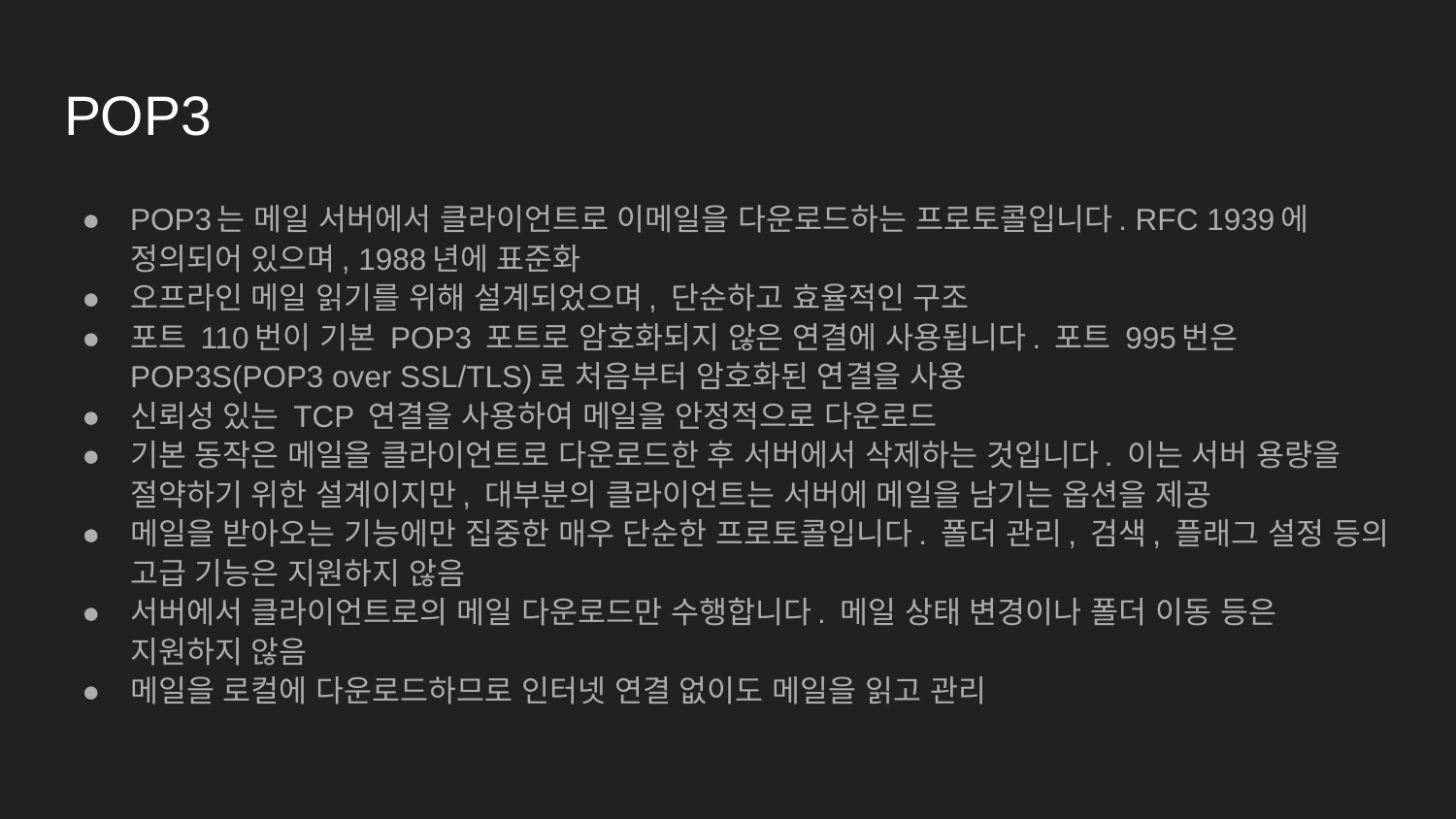

# POP3
POP3는 메일 서버에서 클라이언트로 이메일을 다운로드하는 프로토콜입니다. RFC 1939에 정의되어 있으며, 1988년에 표준화
오프라인 메일 읽기를 위해 설계되었으며, 단순하고 효율적인 구조
포트 110번이 기본 POP3 포트로 암호화되지 않은 연결에 사용됩니다. 포트 995번은 POP3S(POP3 over SSL/TLS)로 처음부터 암호화된 연결을 사용
신뢰성 있는 TCP 연결을 사용하여 메일을 안정적으로 다운로드
기본 동작은 메일을 클라이언트로 다운로드한 후 서버에서 삭제하는 것입니다. 이는 서버 용량을 절약하기 위한 설계이지만, 대부분의 클라이언트는 서버에 메일을 남기는 옵션을 제공
메일을 받아오는 기능에만 집중한 매우 단순한 프로토콜입니다. 폴더 관리, 검색, 플래그 설정 등의 고급 기능은 지원하지 않음
서버에서 클라이언트로의 메일 다운로드만 수행합니다. 메일 상태 변경이나 폴더 이동 등은 지원하지 않음
메일을 로컬에 다운로드하므로 인터넷 연결 없이도 메일을 읽고 관리